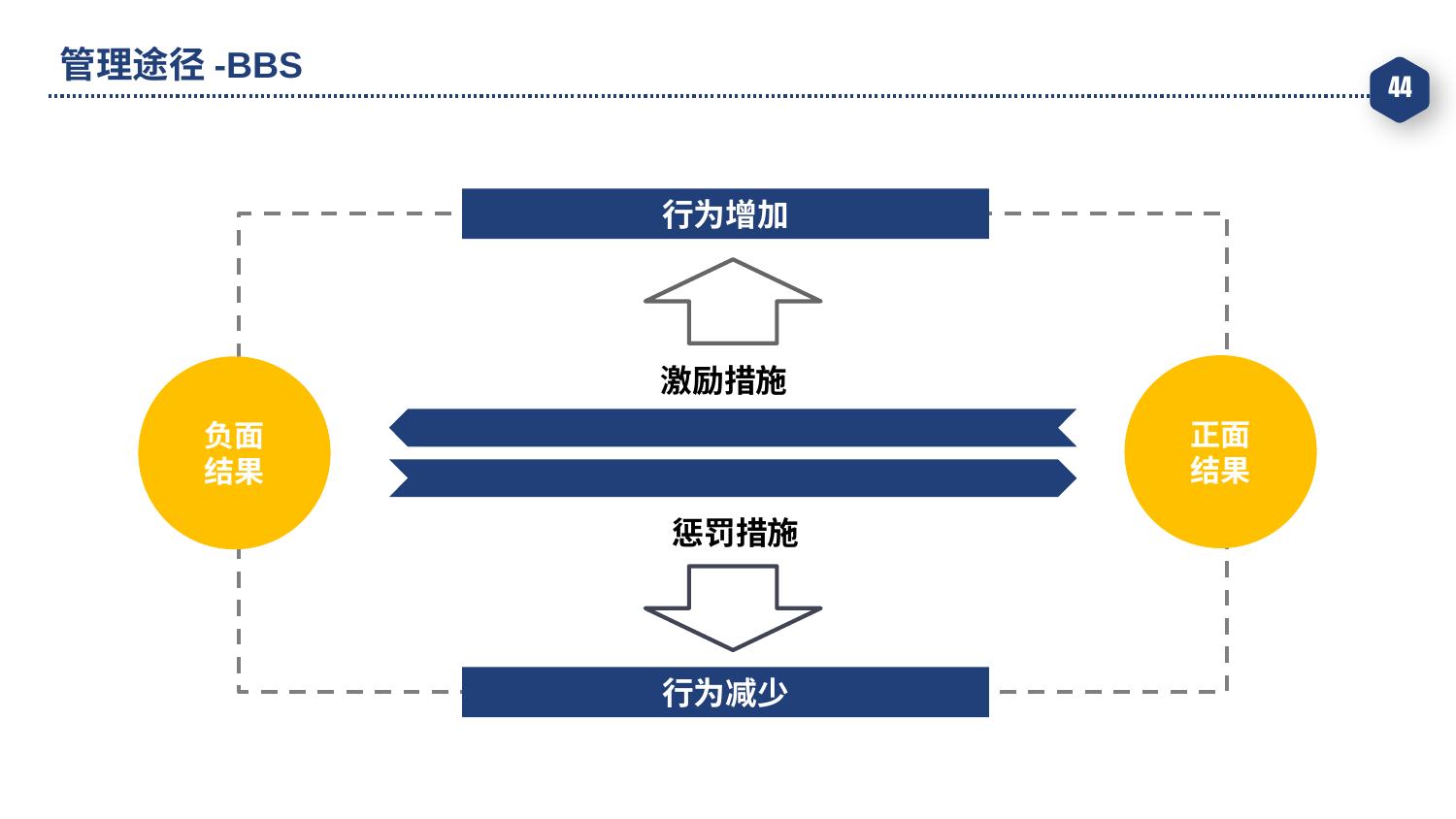

管理途径-BBS
行为增加

正面
结果
激励措施
负面
结果

惩罚措施

行为减少